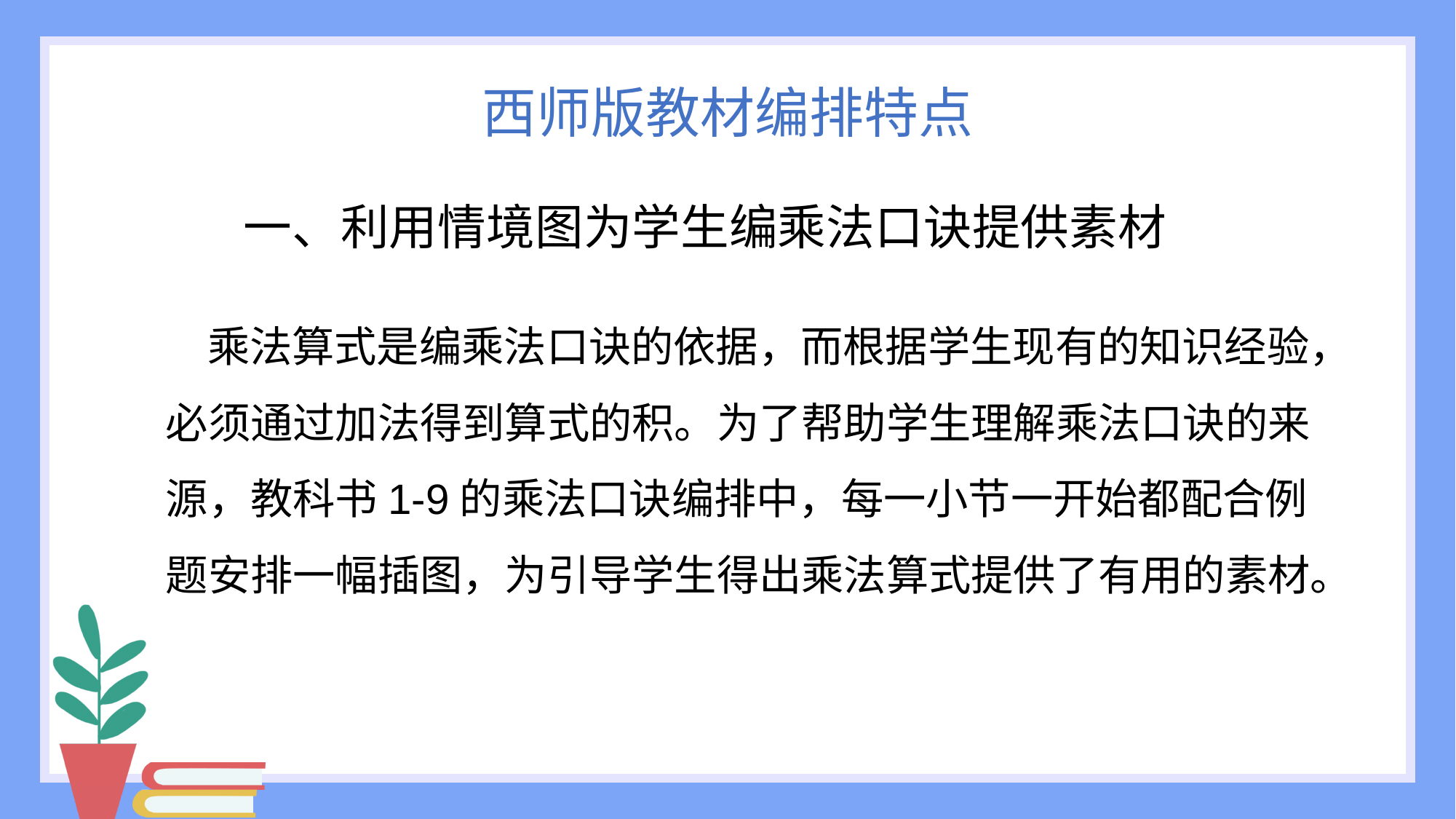

西师版教材编排特点
一、利用情境图为学生编乘法口诀提供素材
    乘法算式是编乘法口诀的依据，而根据学生现有的知识经验，必须通过加法得到算式的积。为了帮助学生理解乘法口诀的来源，教科书1-9的乘法口诀编排中，每一小节一开始都配合例题安排一幅插图，为引导学生得出乘法算式提供了有用的素材。